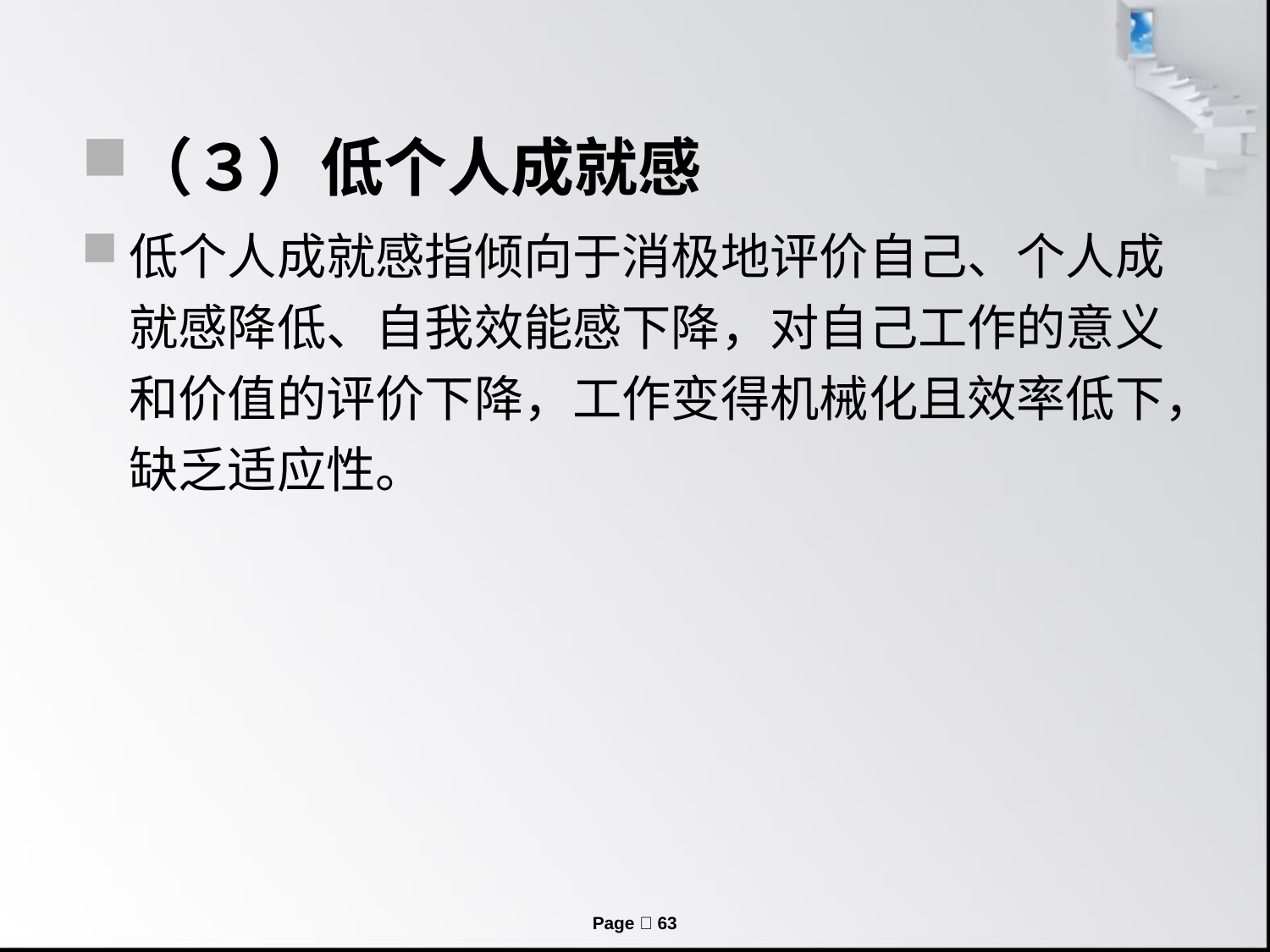

（３）低个人成就感
低个人成就感指倾向于消极地评价自己、个人成就感降低、自我效能感下降，对自己工作的意义和价值的评价下降，工作变得机械化且效率低下，缺乏适应性。